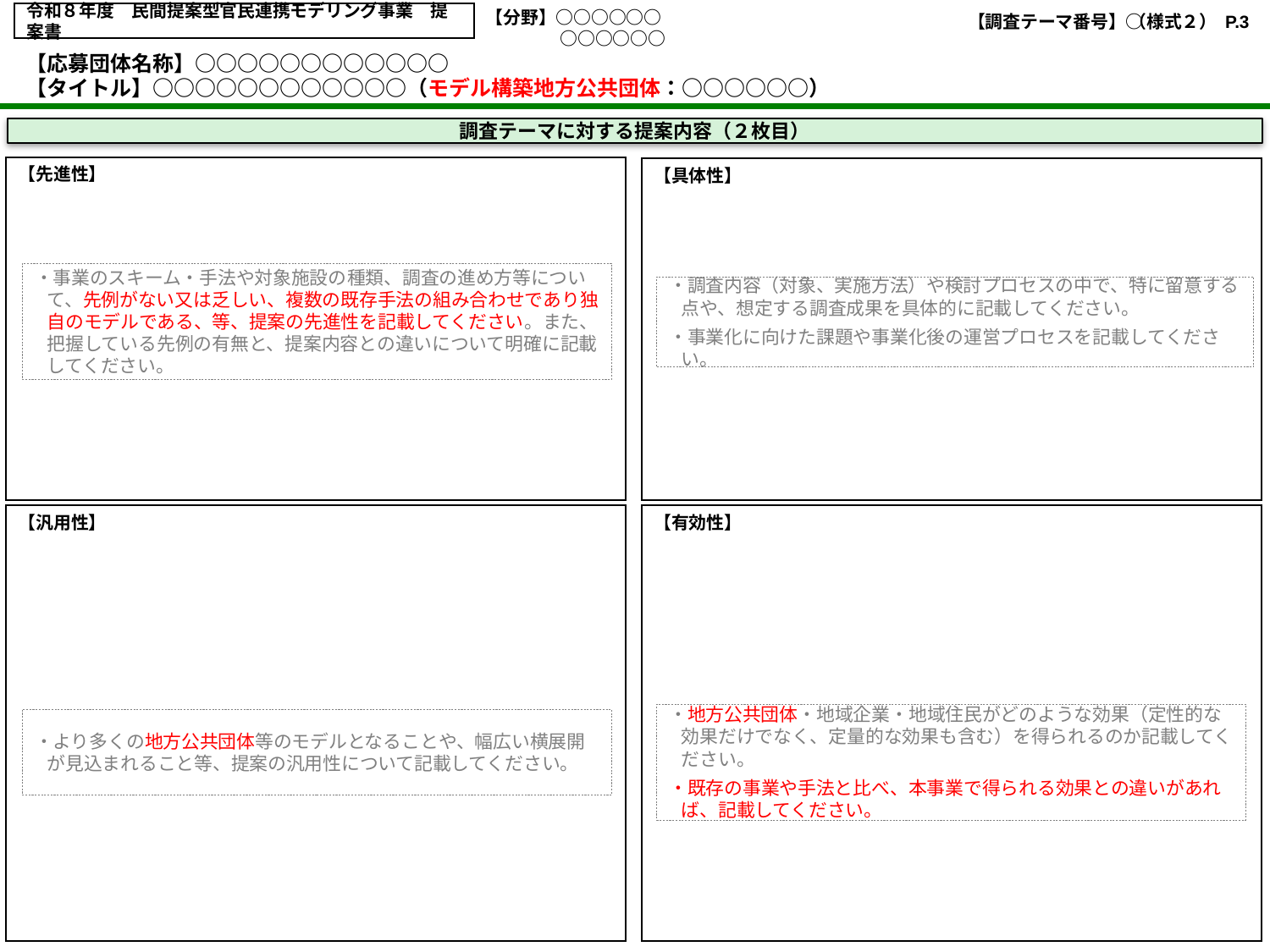

令和８年度　民間提案型官民連携モデリング事業　提案書
（様式２） P.3
【分野】○○○○○○
　　　　 ○○○○○○
# 【調査テーマ番号】○
【応募団体名称】○○○○○○○○○○○○
【タイトル】○○○○○○○○○○○○（モデル構築地方公共団体：○○○○○○）
調査テーマに対する提案内容（２枚目）

【先進性】
【具体性】
・事業のスキーム・手法や対象施設の種類、調査の進め方等について、先例がない又は乏しい、複数の既存手法の組み合わせであり独自のモデルである、等、提案の先進性を記載してください。また、把握している先例の有無と、提案内容との違いについて明確に記載してください。
・調査内容（対象、実施方法）や検討プロセスの中で、特に留意する点や、想定する調査成果を具体的に記載してください。
・事業化に向けた課題や事業化後の運営プロセスを記載してください。
【汎用性】
【有効性】
・地方公共団体・地域企業・地域住民がどのような効果（定性的な効果だけでなく、定量的な効果も含む）を得られるのか記載してください。
・既存の事業や手法と比べ、本事業で得られる効果との違いがあれば、記載してください。
・より多くの地方公共団体等のモデルとなることや、幅広い横展開が見込まれること等、提案の汎用性について記載してください。